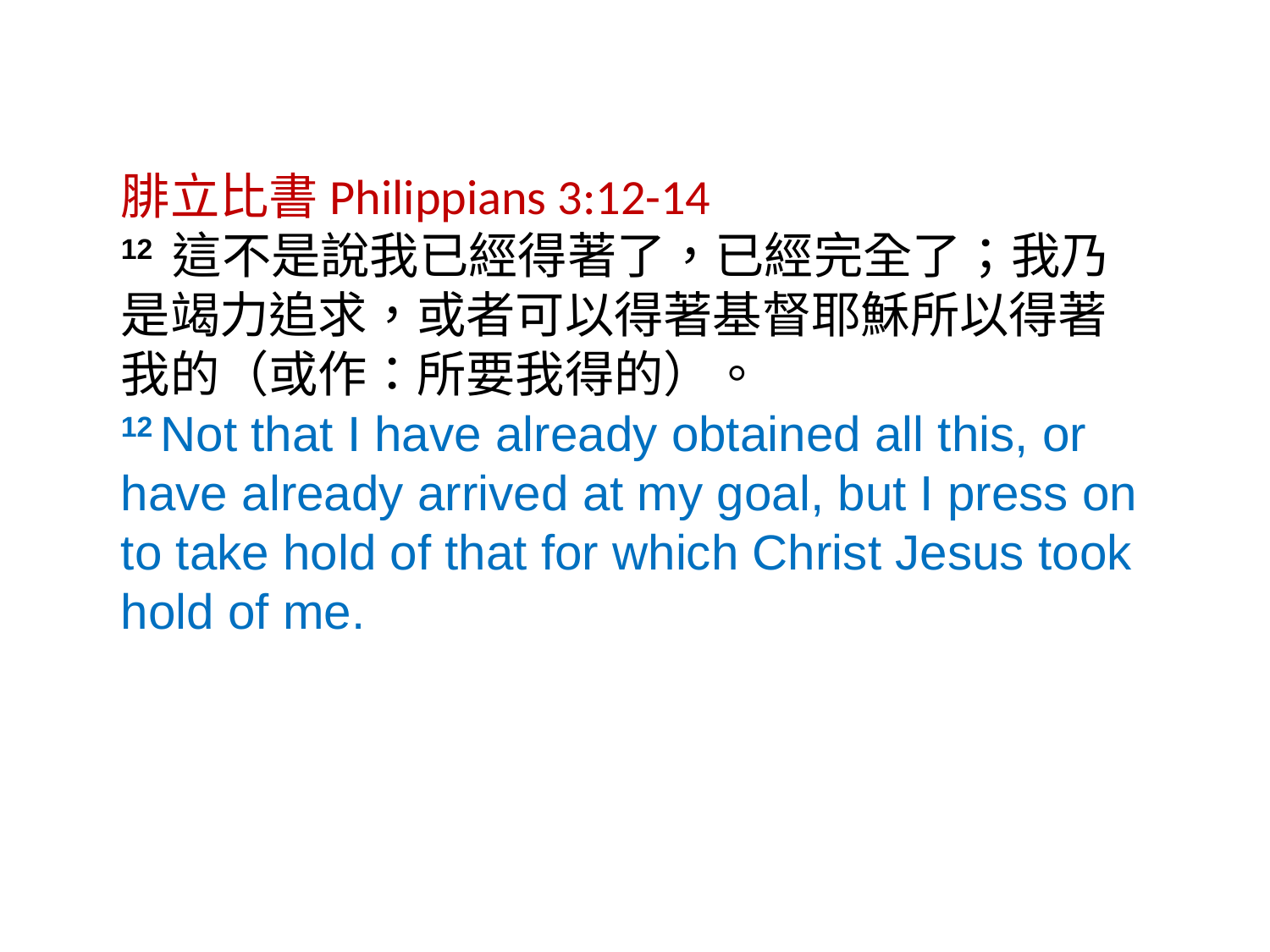

腓立比書Philippians 3:12-14
12 這不是說我已經得著了，已經完全了；我乃是竭力追求，或者可以得著基督耶穌所以得著我的（或作：所要我得的）。
12 Not that I have already obtained all this, or have already arrived at my goal, but I press on to take hold of that for which Christ Jesus took hold of me.